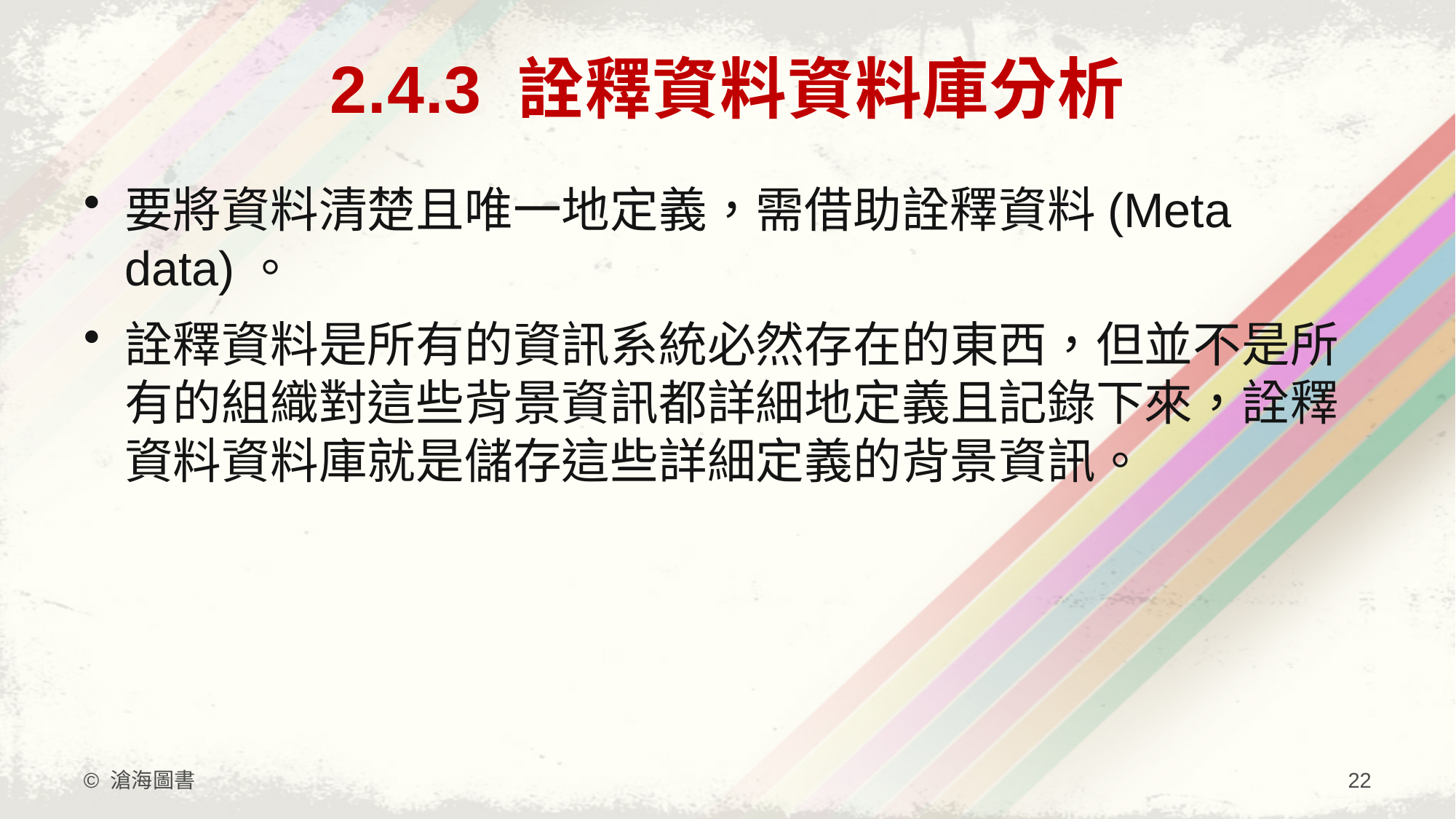

# 2.4.3 詮釋資料資料庫分析
要將資料清楚且唯一地定義，需借助詮釋資料(Meta data)。
詮釋資料是所有的資訊系統必然存在的東西，但並不是所有的組織對這些背景資訊都詳細地定義且記錄下來，詮釋資料資料庫就是儲存這些詳細定義的背景資訊。
© 滄海圖書

22